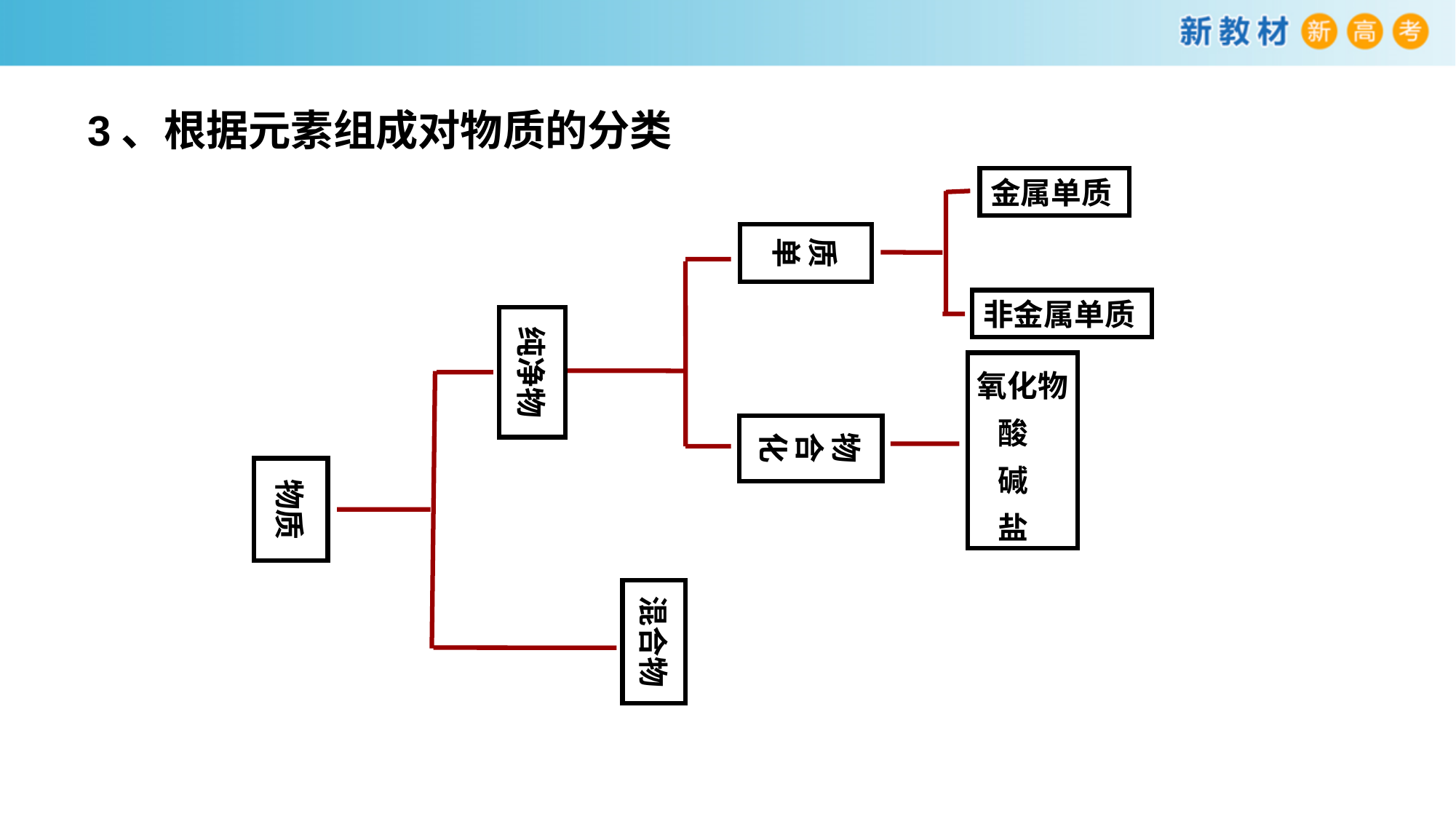

3、根据元素组成对物质的分类
金属单质

非金属单质
质
单

物
合
化
科
纯净物

混合物

氧化物
  酸
  碱
  盐

物质